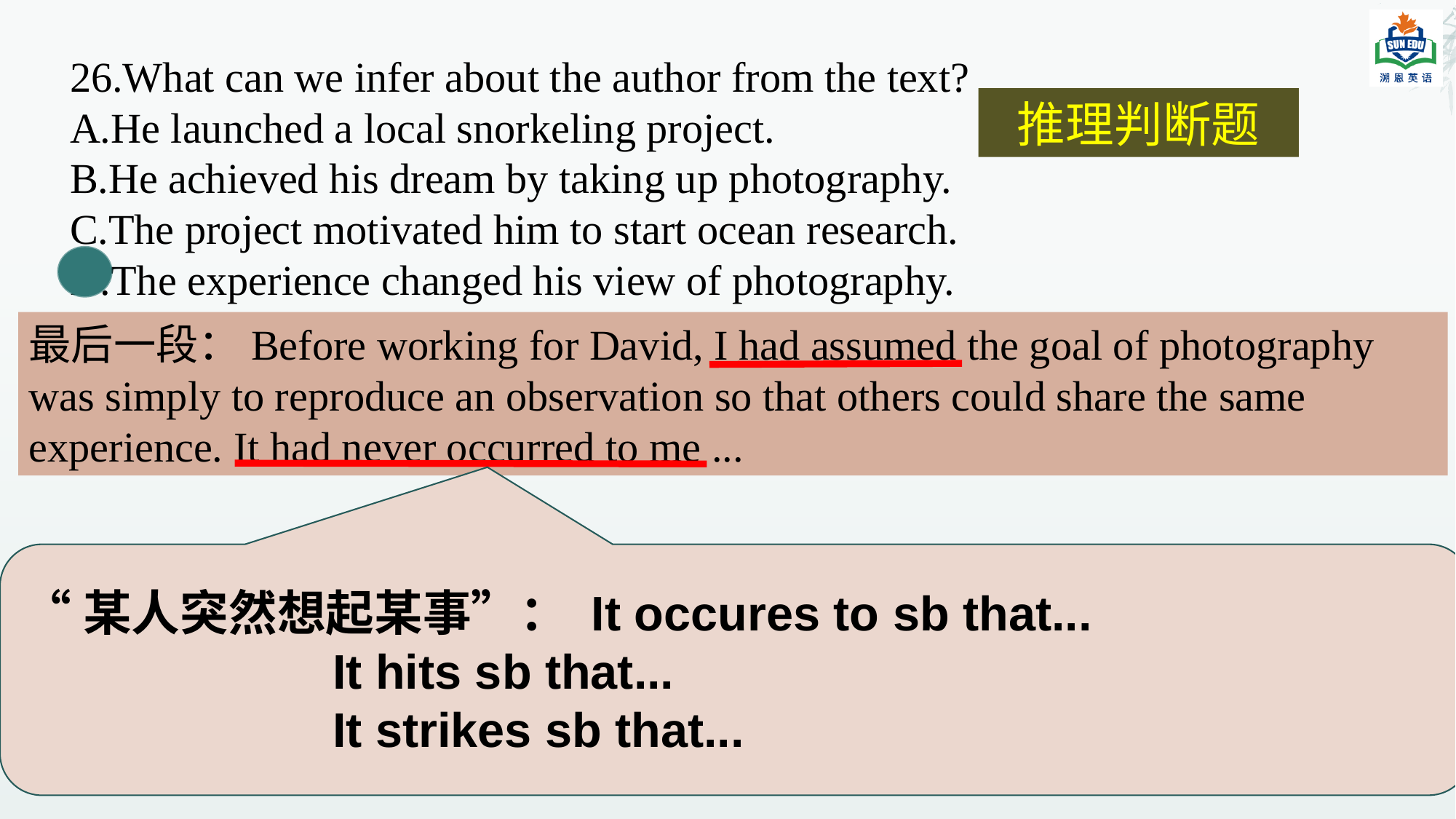

26.What can we infer about the author from the text?
A.He launched a local snorkeling project.
B.He achieved his dream by taking up photography.
C.The project motivated him to start ocean research.
D.The experience changed his view of photography.
推理判断题

最后一段：Before working for David, I had assumed the goal of photography was simply to reproduce an observation so that others could share the same experience. It had never occurred to me ...
“某人突然想起某事”： It occures to sb that...
                       It hits sb that...
                       It strikes sb that...